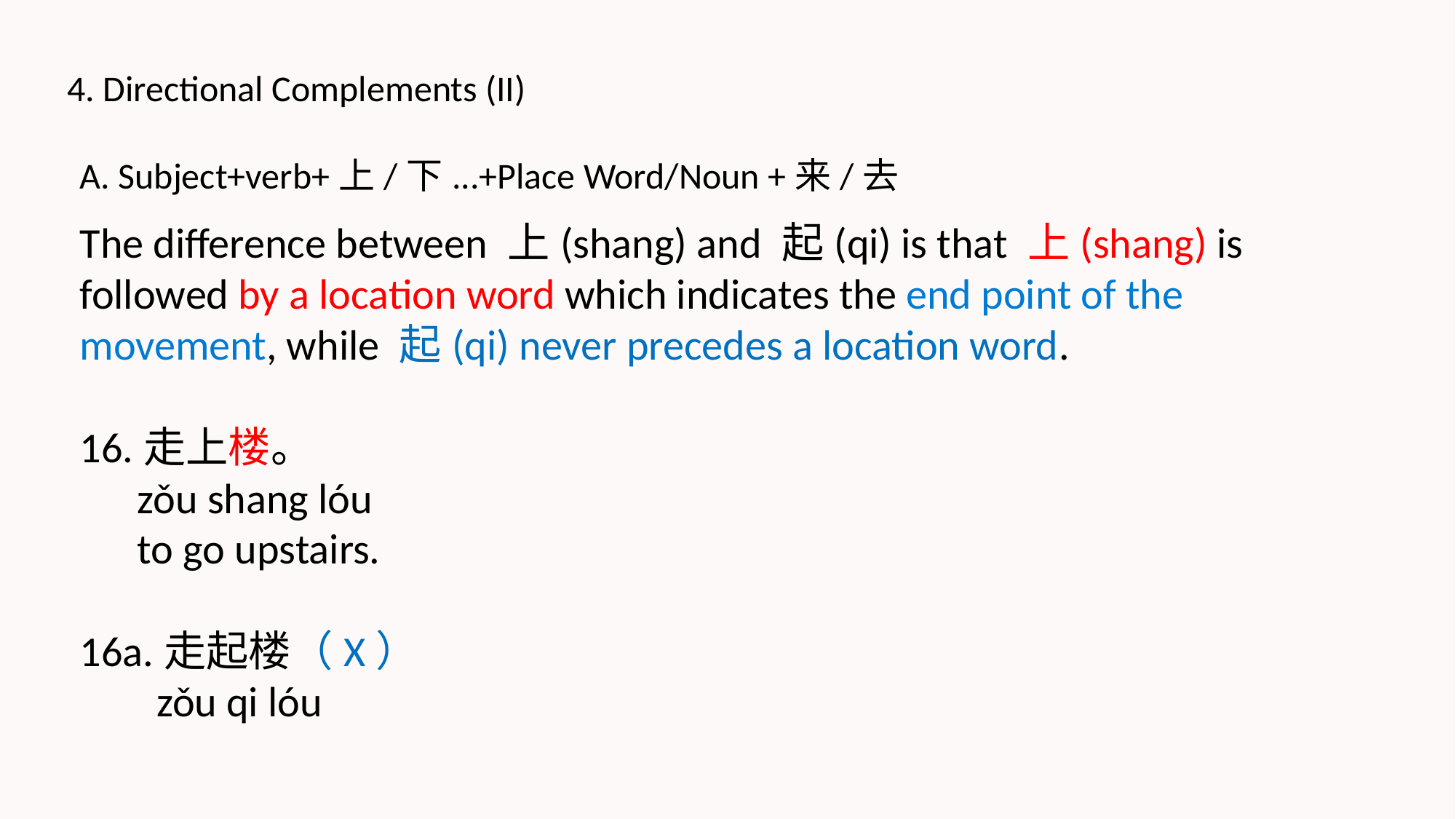

4. Directional Complements (II)
A. Subject+verb+上/下...+Place Word/Noun +来/去
The difference between 上(shang) and 起(qi) is that 上(shang) is followed by a location word which indicates the end point of the movement, while 起(qi) never precedes a location word.
16.走上楼。
      zǒu shang lóu
      to go upstairs.

16a.走起楼（X）
        zǒu qi lóu